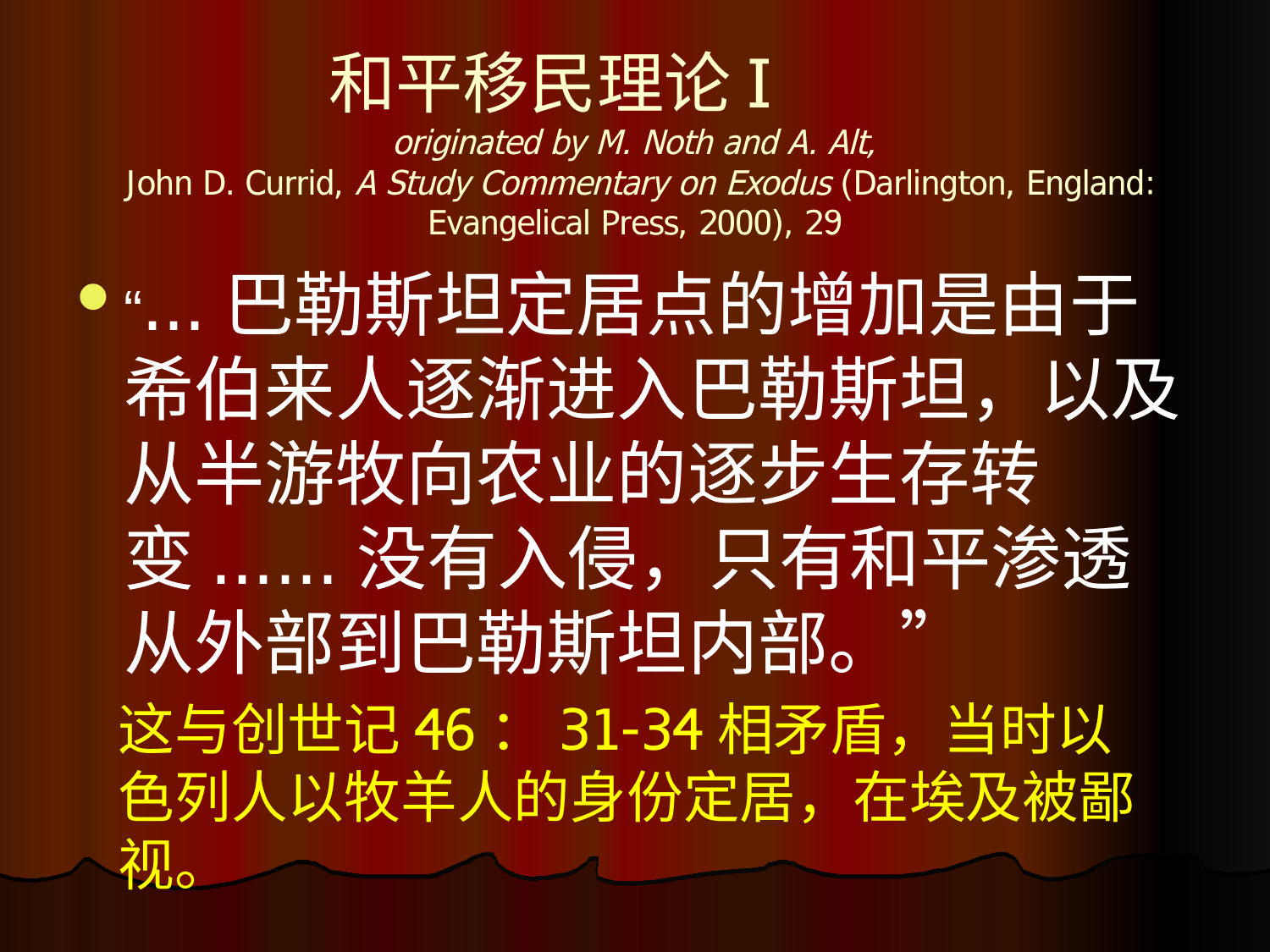

# 和平移民理论I originated by M. Noth and A. Alt, John D. Currid, A Study Commentary on Exodus (Darlington, England: Evangelical Press, 2000), 29
“...巴勒斯坦定居点的增加是由于希伯来人逐渐进入巴勒斯坦，以及从半游牧向农业的逐步生存转变......没有入侵，只有和平渗透从外部到巴勒斯坦内部。”
这与创世记46：31-34相矛盾，当时以色列人以牧羊人的身份定居，在埃及被鄙视。